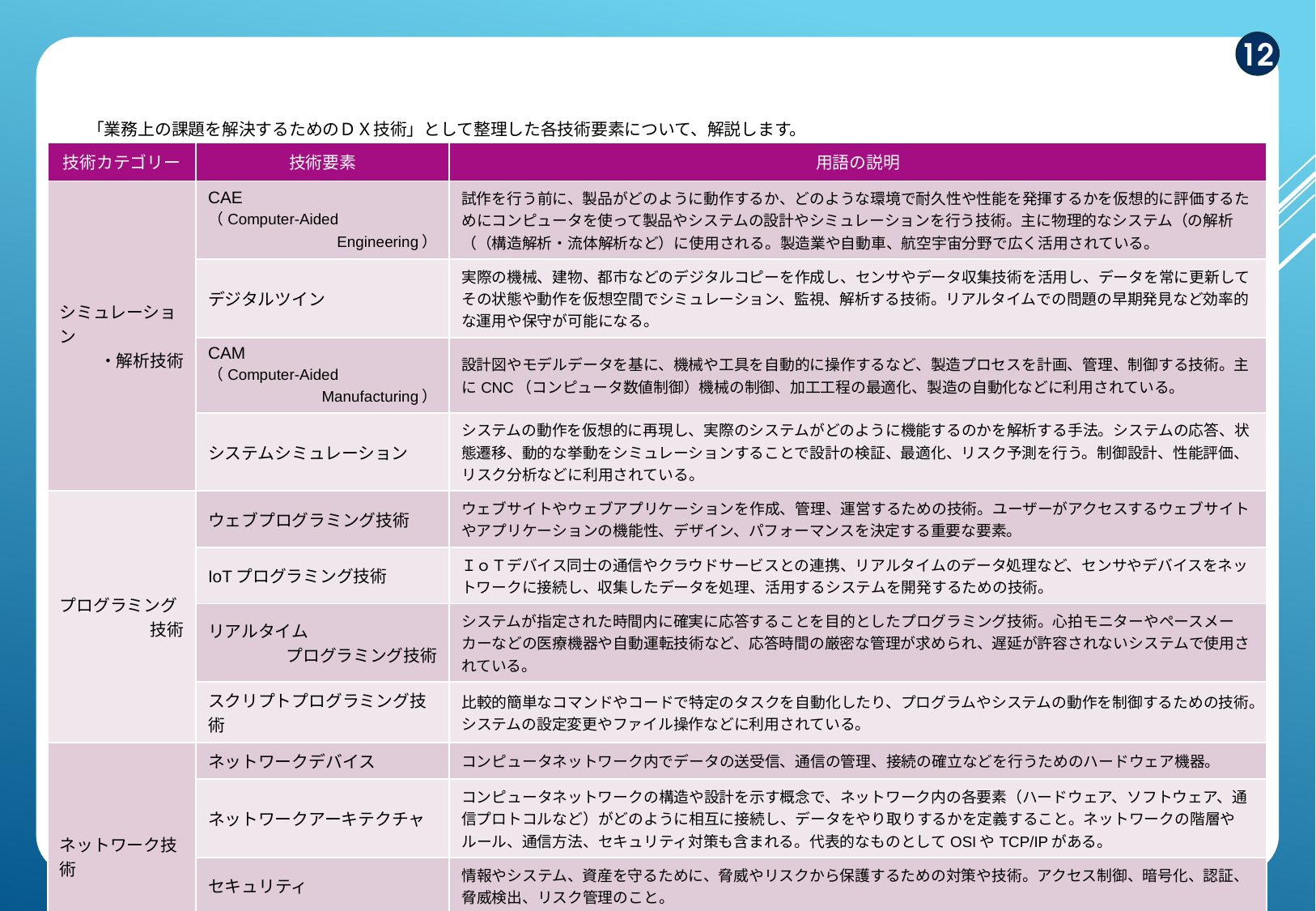

12

プログラミング
技術
PLCプログラミング技術
（Programmable
 Logic Controller）
工場や製造ラインでの機械やプロセスを監視し、制御するために使われるコンピュータ制御技術。
ウェブプログラミング技術
ウェブサイトやウェブアプリケーションを作成、管理、運営するための技術。ユーザーがアクセスするウェブサイトやアプリケーションの機能性、デザイン、パフォーマンスを決定する重要な要素。
ネットワーク技術
ネットワークデバイス
コンピュータネットワーク内でデータの送受信、通信の管理、接続の確立などを行うためのハードウェア機器。
ネットワークアーキテクチャ
コンピュータネットワークの構造や設計を示す概念で、ネットワーク内の各要素（ハードウェア、ソフトウェア、通信プロトコルなど）がどのように相互に接続し、データをやり取りするかを定義すること。ネットワークの階層やルール、通信方法、セキュリティ対策も含まれる。代表的なものとしてOSIやTCP/IPがある。
セキュリティ
情報やシステム、資産を守るために、脅威やリスクから保護するための対策や技術。アクセス制御、暗号化、認証、脅威検出、リスク管理のこと。
付録　～用語集～
「業務上の課題を解決するためのＤＸ技術」として整理した各技術要素について、解説します。
| 技術カテゴリー | 技術要素 | 用語の説明 |
| --- | --- | --- |
| シミュレーション ・解析技術 | CAE （Computer-Aided Engineering） | 試作を行う前に、製品がどのように動作するか、どのような環境で耐久性や性能を発揮するかを仮想的に評価するためにコンピュータを使って製品やシステムの設計やシミュレーションを行う技術。主に物理的なシステム（の解析（（構造解析・流体解析など）に使用される。製造業や自動車、航空宇宙分野で広く活用されている。 |
|  | デジタルツイン | 実際の機械、建物、都市などのデジタルコピーを作成し、センサやデータ収集技術を活用し、データを常に更新してその状態や動作を仮想空間でシミュレーション、監視、解析する技術。リアルタイムでの問題の早期発見など効率的な運用や保守が可能になる。 |
|  | CAM （Computer-Aided Manufacturing） | 設計図やモデルデータを基に、機械や工具を自動的に操作するなど、製造プロセスを計画、管理、制御する技術。主にCNC（コンピュータ数値制御）機械の制御、加工工程の最適化、製造の自動化などに利用されている。 |
|  | システムシミュレーション | システムの動作を仮想的に再現し、実際のシステムがどのように機能するのかを解析する手法。システムの応答、状態遷移、動的な挙動をシミュレーションすることで設計の検証、最適化、リスク予測を行う。制御設計、性能評価、リスク分析などに利用されている。 |
| プログラミング 技術 | ウェブプログラミング技術 | ウェブサイトやウェブアプリケーションを作成、管理、運営するための技術。ユーザーがアクセスするウェブサイトやアプリケーションの機能性、デザイン、パフォーマンスを決定する重要な要素。 |
|  | IoTプログラミング技術 | ＩｏＴデバイス同士の通信やクラウドサービスとの連携、リアルタイムのデータ処理など、センサやデバイスをネットワークに接続し、収集したデータを処理、活用するシステムを開発するための技術。 |
|  | リアルタイム プログラミング技術 | システムが指定された時間内に確実に応答することを目的としたプログラミング技術。心拍モニターやペースメーカーなどの医療機器や自動運転技術など、応答時間の厳密な管理が求められ、遅延が許容されないシステムで使用されている。 |
|  | スクリプトプログラミング技術 | 比較的簡単なコマンドやコードで特定のタスクを自動化したり、プログラムやシステムの動作を制御するための技術。システムの設定変更やファイル操作などに利用されている。 |
| ネットワーク技術 | ネットワークデバイス | コンピュータネットワーク内でデータの送受信、通信の管理、接続の確立などを行うためのハードウェア機器。 |
|  | ネットワークアーキテクチャ | コンピュータネットワークの構造や設計を示す概念で、ネットワーク内の各要素（ハードウェア、ソフトウェア、通信プロトコルなど）がどのように相互に接続し、データをやり取りするかを定義すること。ネットワークの階層やルール、通信方法、セキュリティ対策も含まれる。代表的なものとしてOSIやTCP/IPがある。 |
|  | セキュリティ | 情報やシステム、資産を守るために、脅威やリスクから保護するための対策や技術。アクセス制御、暗号化、認証、脅威検出、リスク管理のこと。 |
|  | ワイヤレス通信技術 | ケーブルや物理的な接続を使用せず、電波や赤外線、光などを利用してデータや情報を送受信する技術。Wi-Fi、Bluetooth、NFCなど。 |